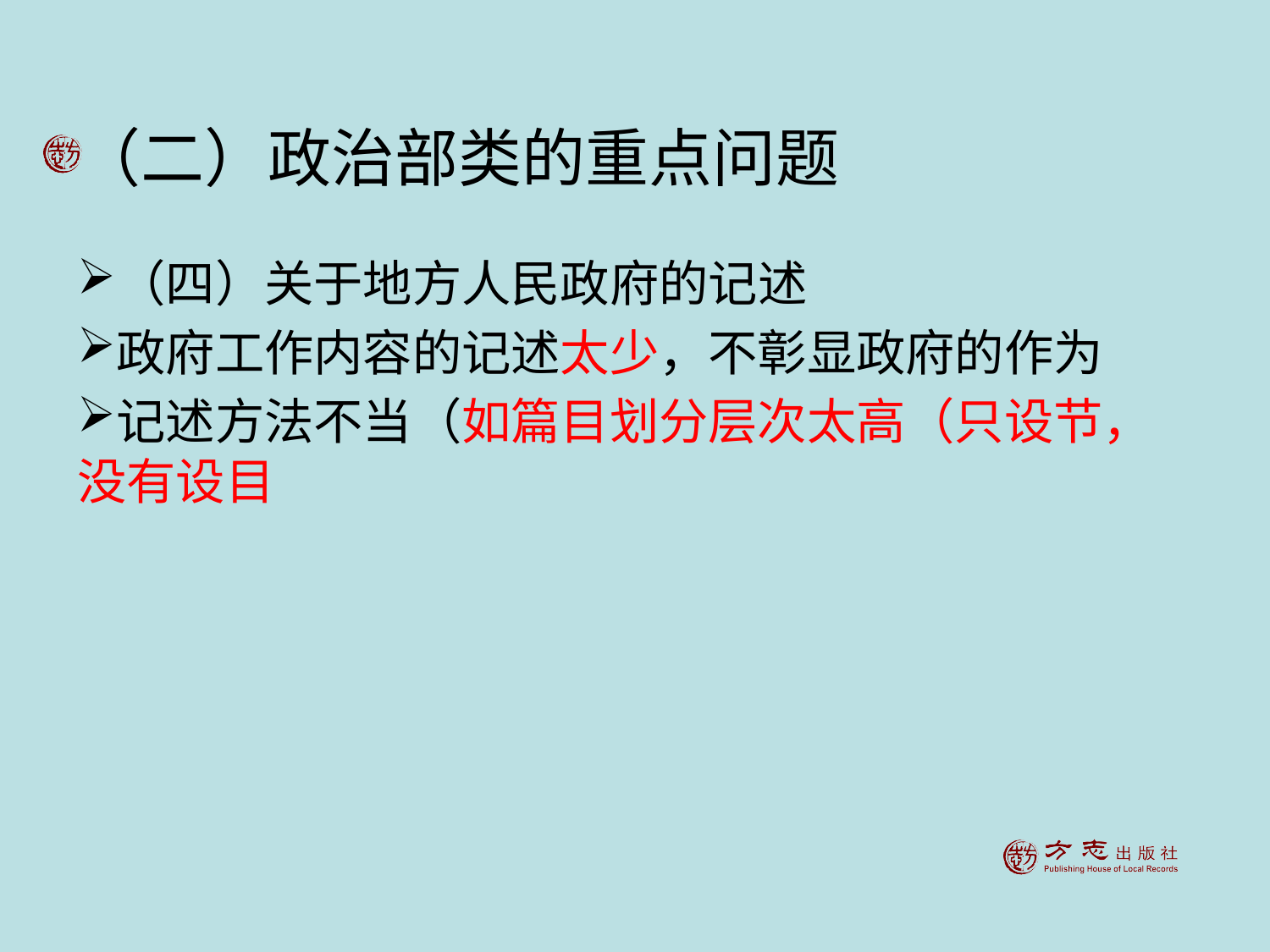

# （二）政治部类的重点问题
（四）关于地方人民政府的记述
政府工作内容的记述太少，不彰显政府的作为
记述方法不当（如篇目划分层次太高（只设节，没有设目